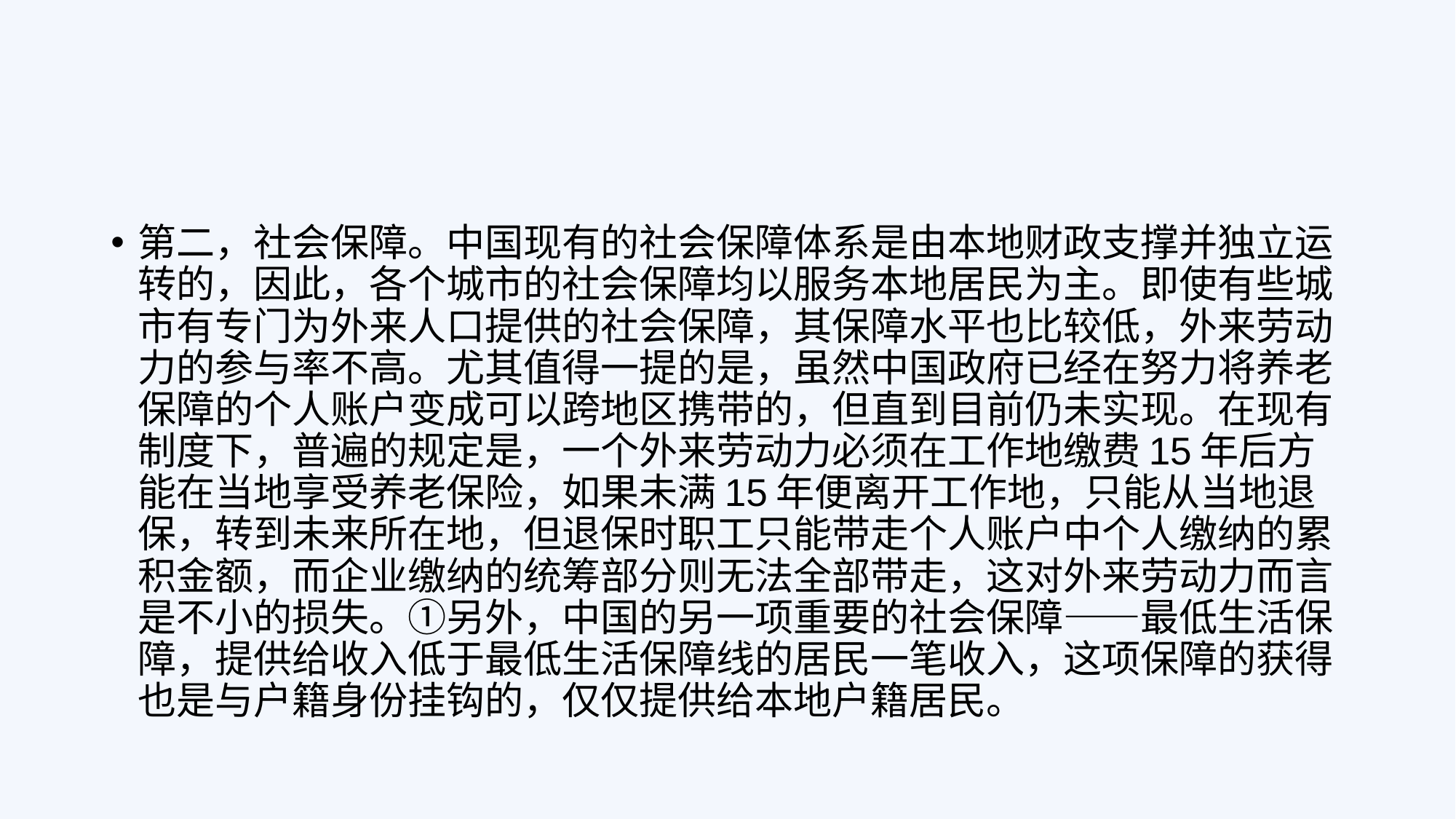

#
第二，社会保障。中国现有的社会保障体系是由本地财政支撑并独立运转的，因此，各个城市的社会保障均以服务本地居民为主。即使有些城市有专门为外来人口提供的社会保障，其保障水平也比较低，外来劳动力的参与率不高。尤其值得一提的是，虽然中国政府已经在努力将养老保障的个人账户变成可以跨地区携带的，但直到目前仍未实现。在现有制度下，普遍的规定是，一个外来劳动力必须在工作地缴费15年后方能在当地享受养老保险，如果未满15年便离开工作地，只能从当地退保，转到未来所在地，但退保时职工只能带走个人账户中个人缴纳的累积金额，而企业缴纳的统筹部分则无法全部带走，这对外来劳动力而言是不小的损失。①另外，中国的另一项重要的社会保障——最低生活保障，提供给收入低于最低生活保障线的居民一笔收入，这项保障的获得也是与户籍身份挂钩的，仅仅提供给本地户籍居民。